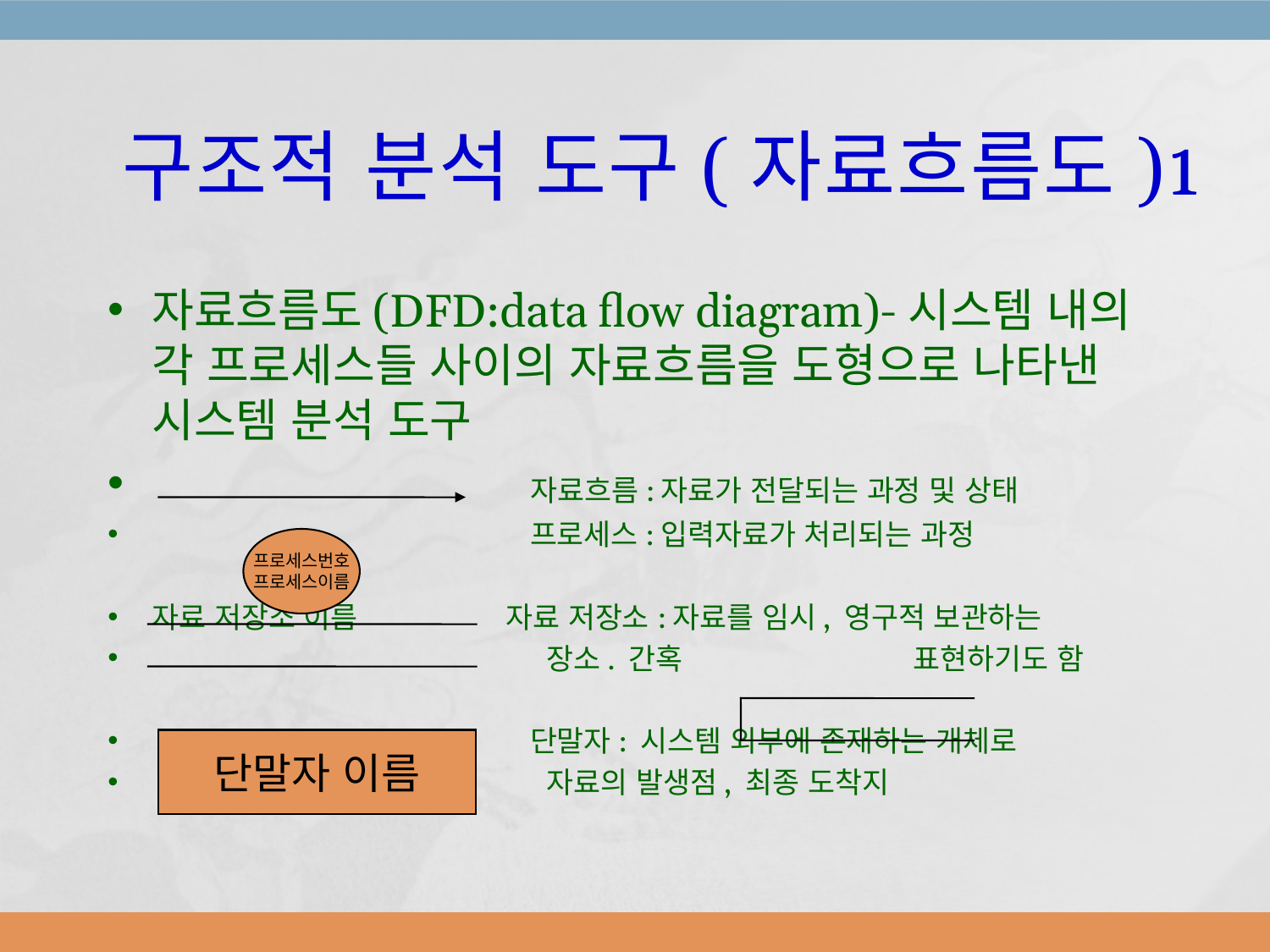

# 구조적 분석 도구(자료흐름도)1
자료흐름도(DFD:data flow diagram)-시스템 내의 각 프로세스들 사이의 자료흐름을 도형으로 나타낸 시스템 분석 도구
                             자료흐름:자료가 전달되는 과정 및 상태
                                             프로세스:입력자료가 처리되는 과정

자료 저장소 이름                  자료 저장소:자료를 임시, 영구적 보관하는
                                               장소. 간혹                            표현하기도 함

                                             단말자: 시스템 외부에 존재하는 개체로
                                               자료의 발생점, 최종 도착지

프로세스번호
프로세스이름

단말자 이름